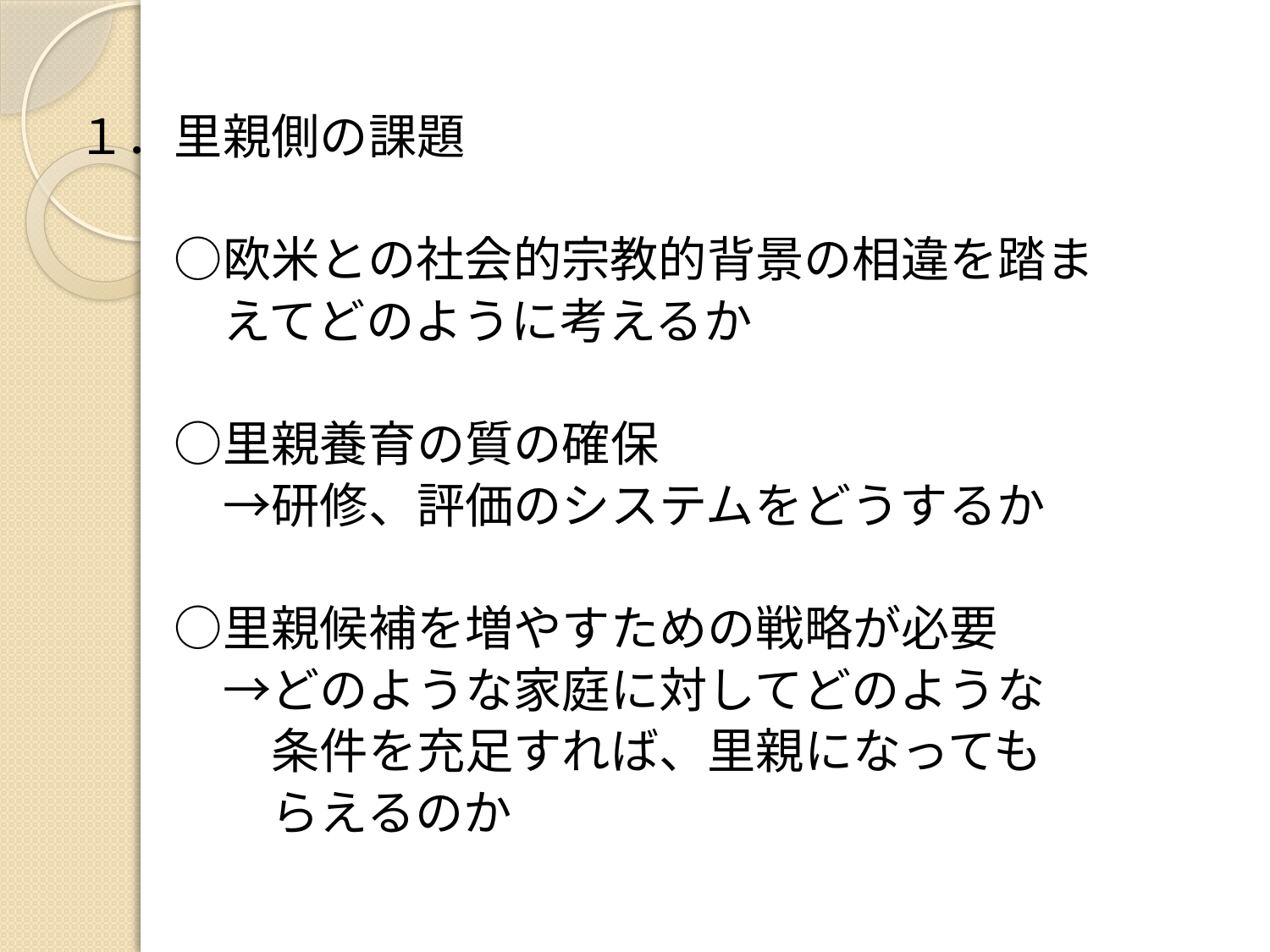

１．里親側の課題

　　○欧米との社会的宗教的背景の相違を踏ま
　　　えてどのように考えるか

　　○里親養育の質の確保
　　　→研修、評価のシステムをどうするか

　　○里親候補を増やすための戦略が必要
　　　→どのような家庭に対してどのような
　　　　条件を充足すれば、里親になっても
　　　　らえるのか

#